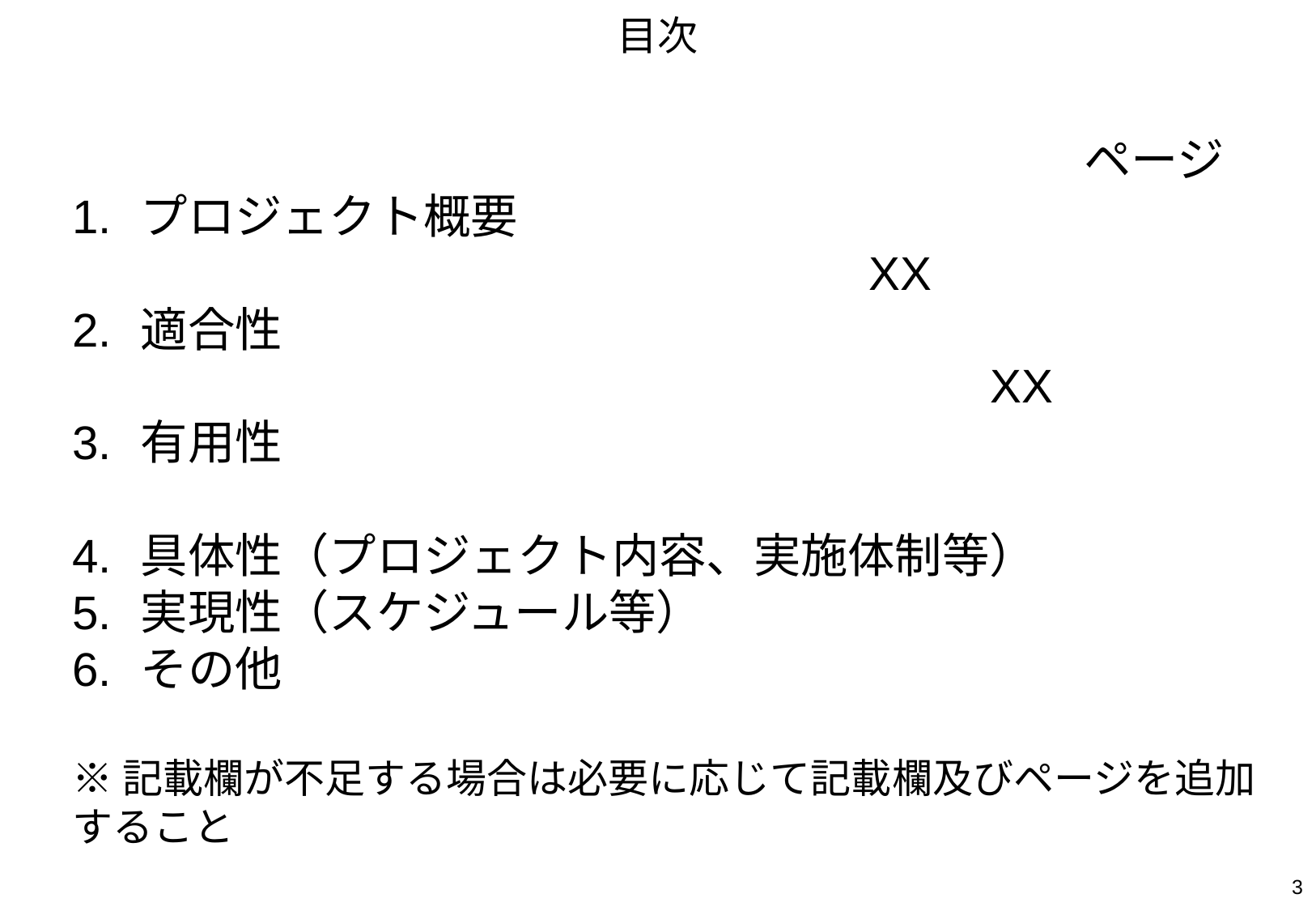

# 目次
ページ
プロジェクト概要												XX
適合性															XX
有用性
具体性（プロジェクト内容、実施体制等）
実現性（スケジュール等）
その他
※記載欄が不足する場合は必要に応じて記載欄及びページを追加すること
3